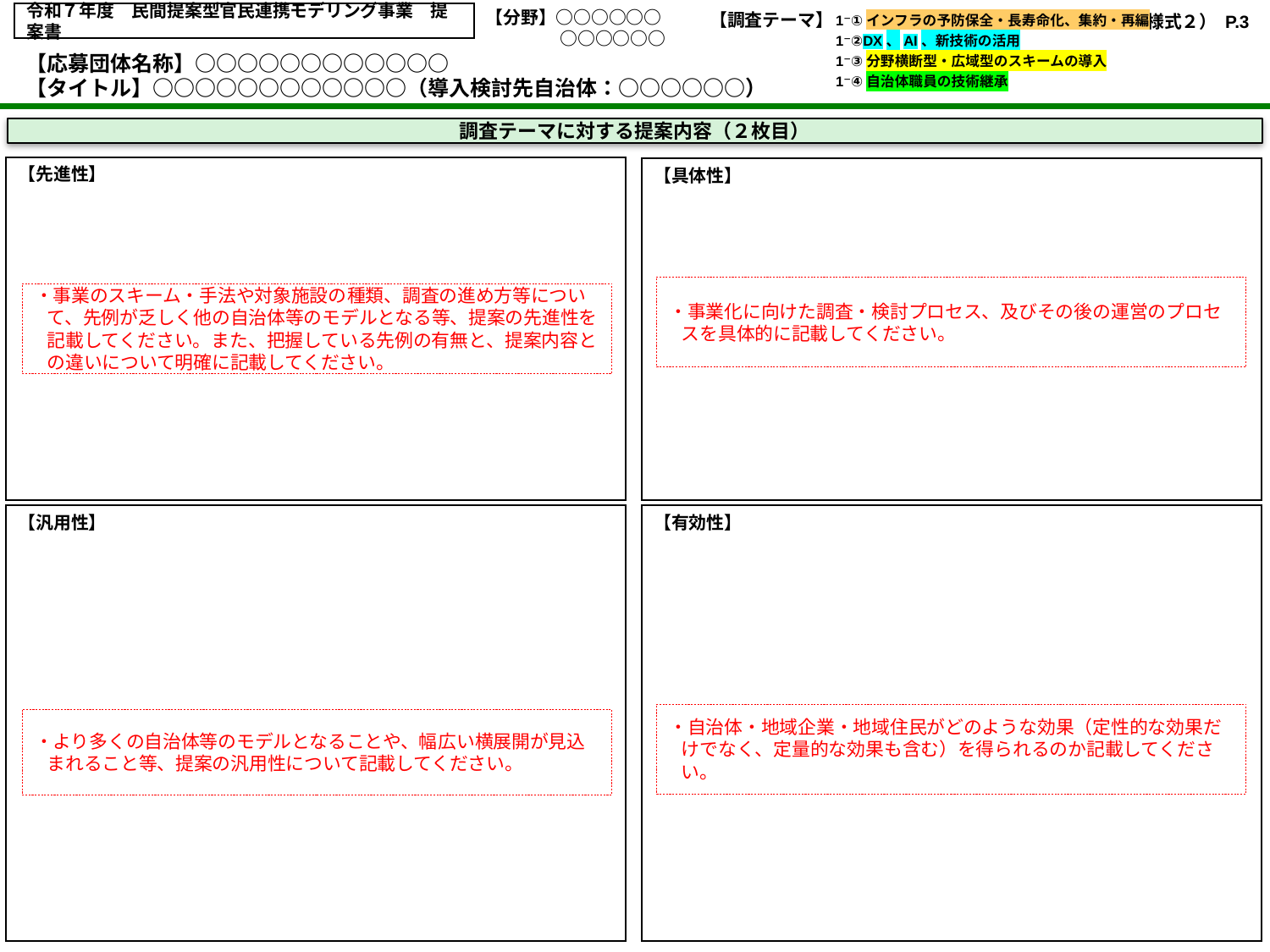

令和７年度　民間提案型官民連携モデリング事業　提案書
（様式２） P.3
【分野】○○○○○○
　　　　 ○○○○○○
２．スモールコンセッションの推進
# 【調査テーマ】
1⁻①インフラの予防保全・長寿命化、集約・再編
1⁻②DX、AI、新技術の活用
1⁻③分野横断型・広域型のスキームの導入
1⁻④自治体職員の技術継承
2⁻①バンドリング（複数施設を一括して事業化）
2⁻②新たな資金調達手法の活用
【応募団体名称】○○○○○○○○○○○○
【タイトル】○○○○○○○○○○○○（導入検討先自治体：○○○○○○）
３．グリーン社会の実現
3⁻①新技術の活用
3⁻②官と民の共働
調査テーマに対する提案内容（２枚目）

【先進性】
【具体性】
・事業化に向けた調査・検討プロセス、及びその後の運営のプロセスを具体的に記載してください。
・事業のスキーム・手法や対象施設の種類、調査の進め方等について、先例が乏しく他の自治体等のモデルとなる等、提案の先進性を記載してください。また、把握している先例の有無と、提案内容との違いについて明確に記載してください。
【汎用性】
【有効性】
・自治体・地域企業・地域住民がどのような効果（定性的な効果だけでなく、定量的な効果も含む）を得られるのか記載してください。
・より多くの自治体等のモデルとなることや、幅広い横展開が見込まれること等、提案の汎用性について記載してください。